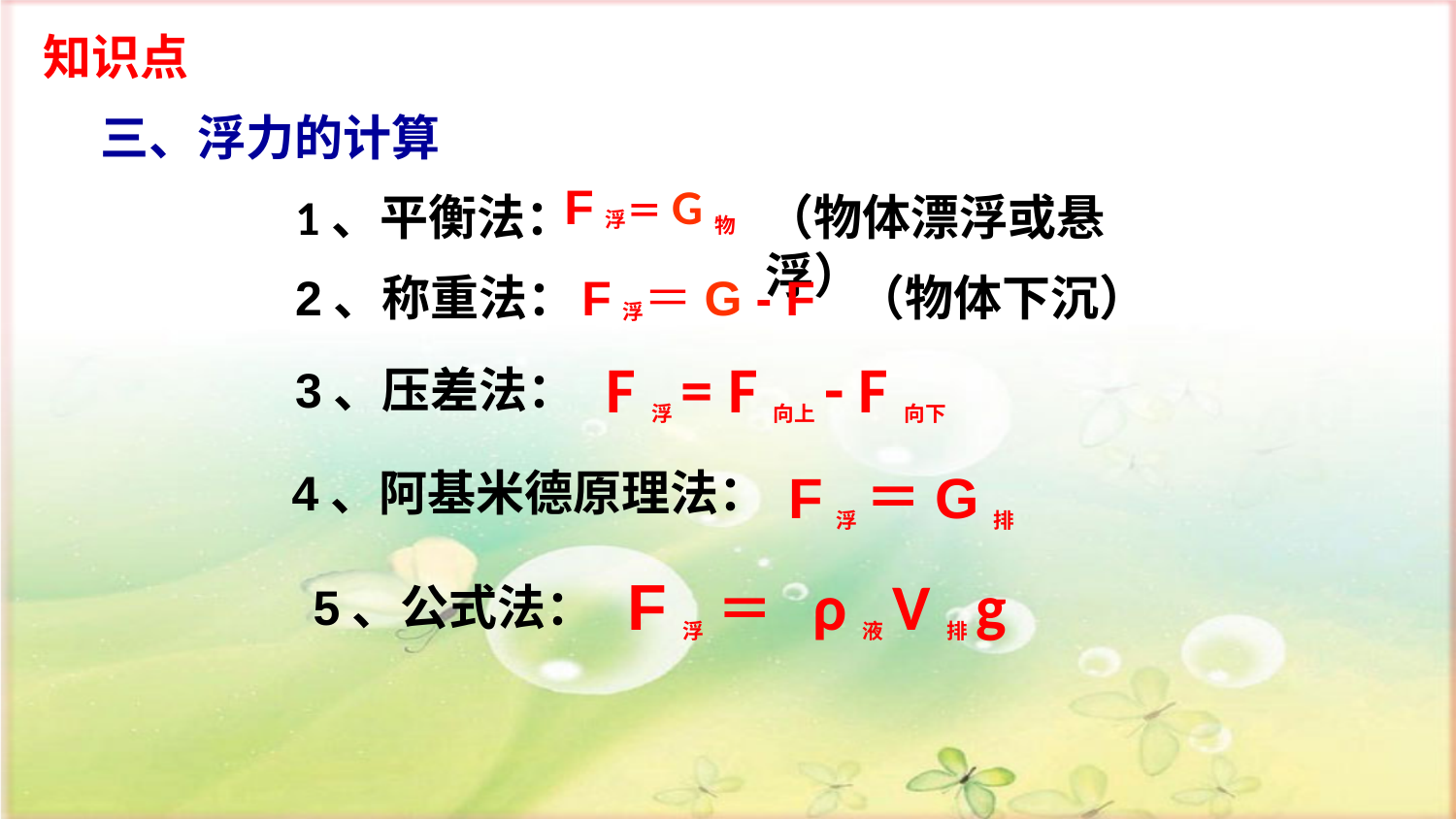

知识点
三、浮力的计算
F浮＝G物
1、平衡法：
（物体漂浮或悬浮）
2、称重法：
F浮＝G - F
（物体下沉）
 F浮= F向上- F向下
3、压差法：
4、阿基米德原理法：
F浮 ＝G排
F浮 ＝  ρ液V排g
5、公式法：